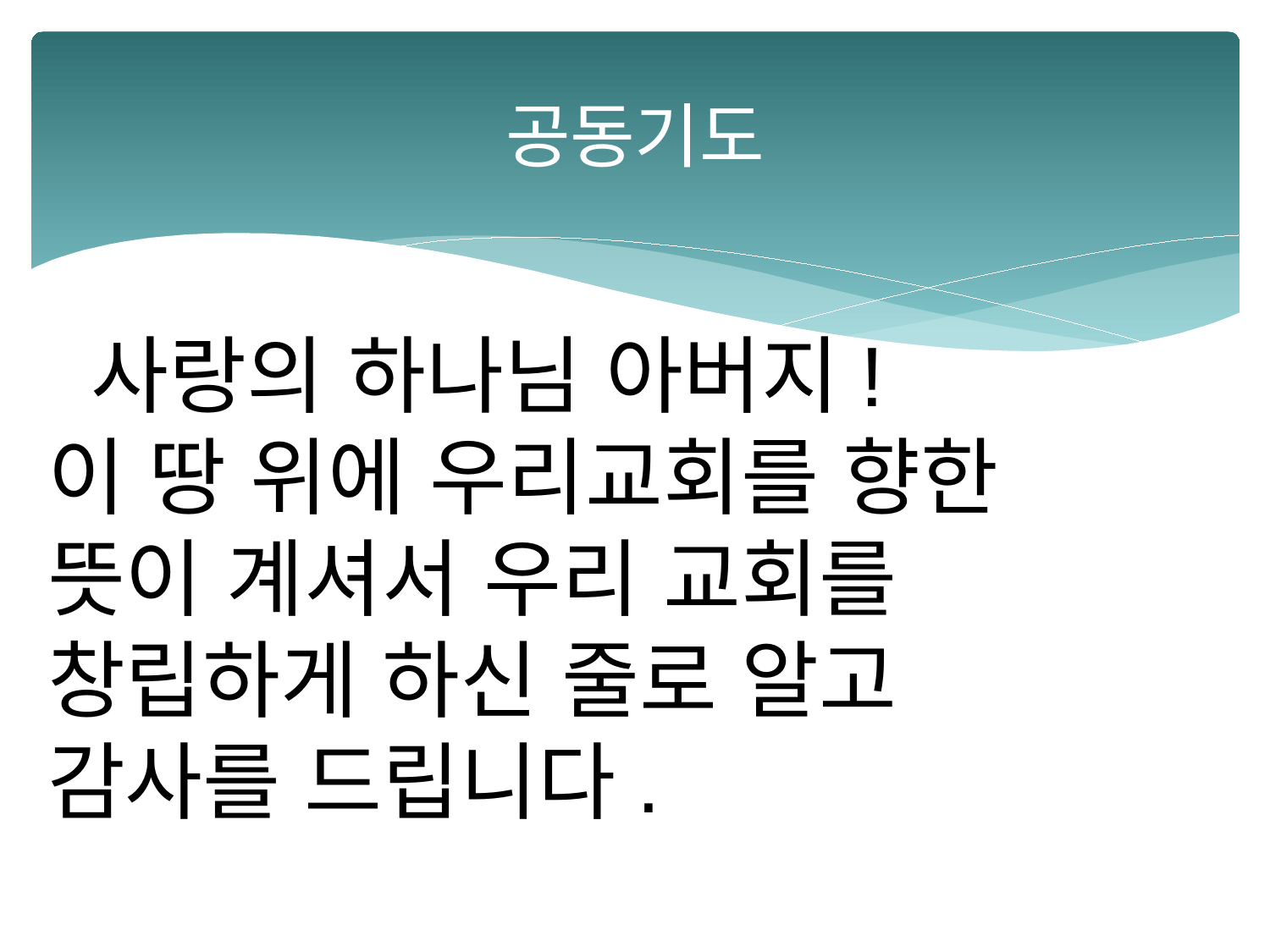

# 공동기도

 사랑의 하나님 아버지!
이 땅 위에 우리교회를 향한
뜻이 계셔서 우리 교회를
창립하게 하신 줄로 알고
감사를 드립니다.